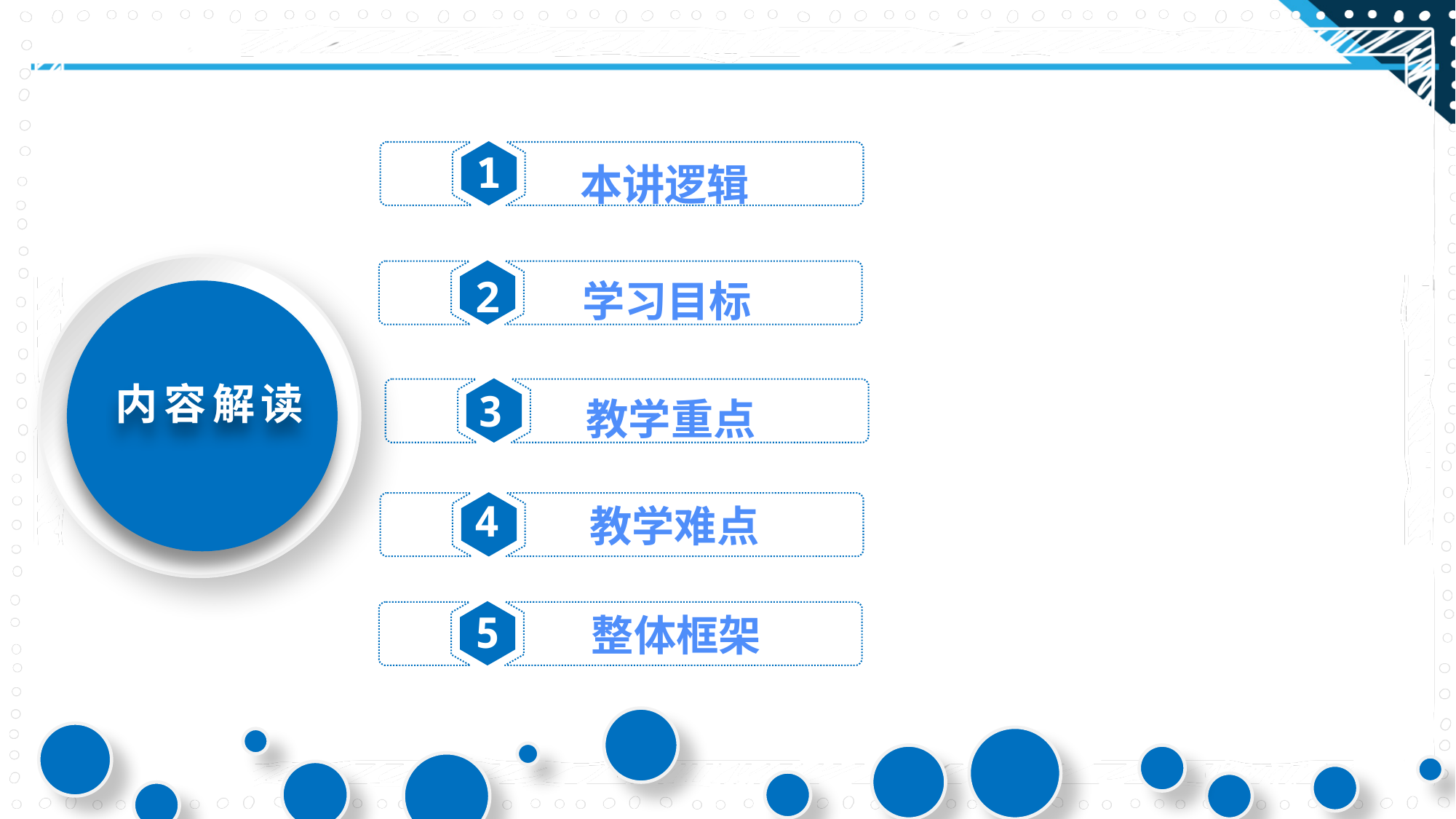

1

本讲逻辑

2
学习目标

内容解读

3
教学重点
4

教学难点
5

整体框架